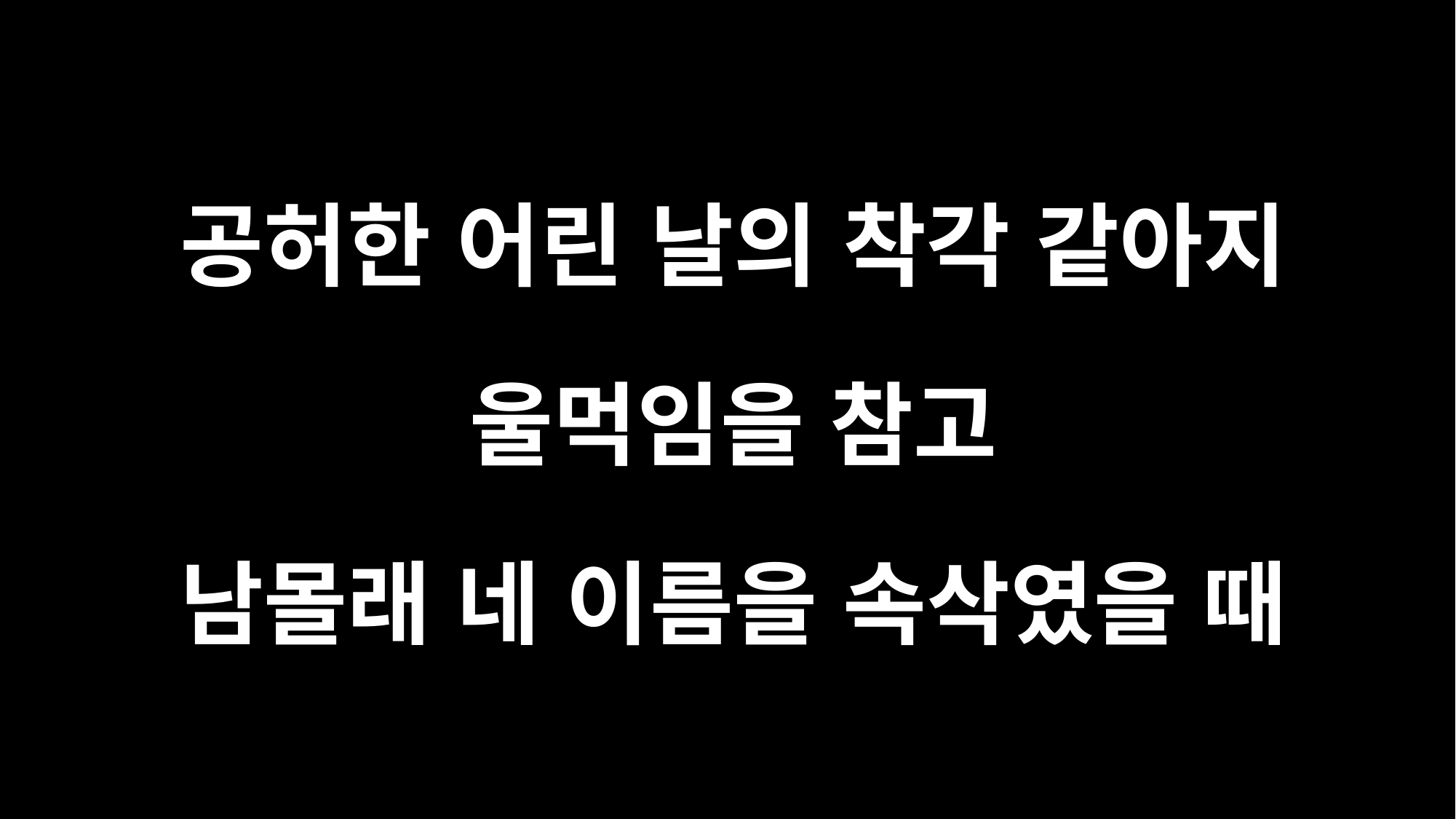

공허한 어린 날의 착각 같아지
울먹임을 참고
남몰래 네 이름을 속삭였을 때